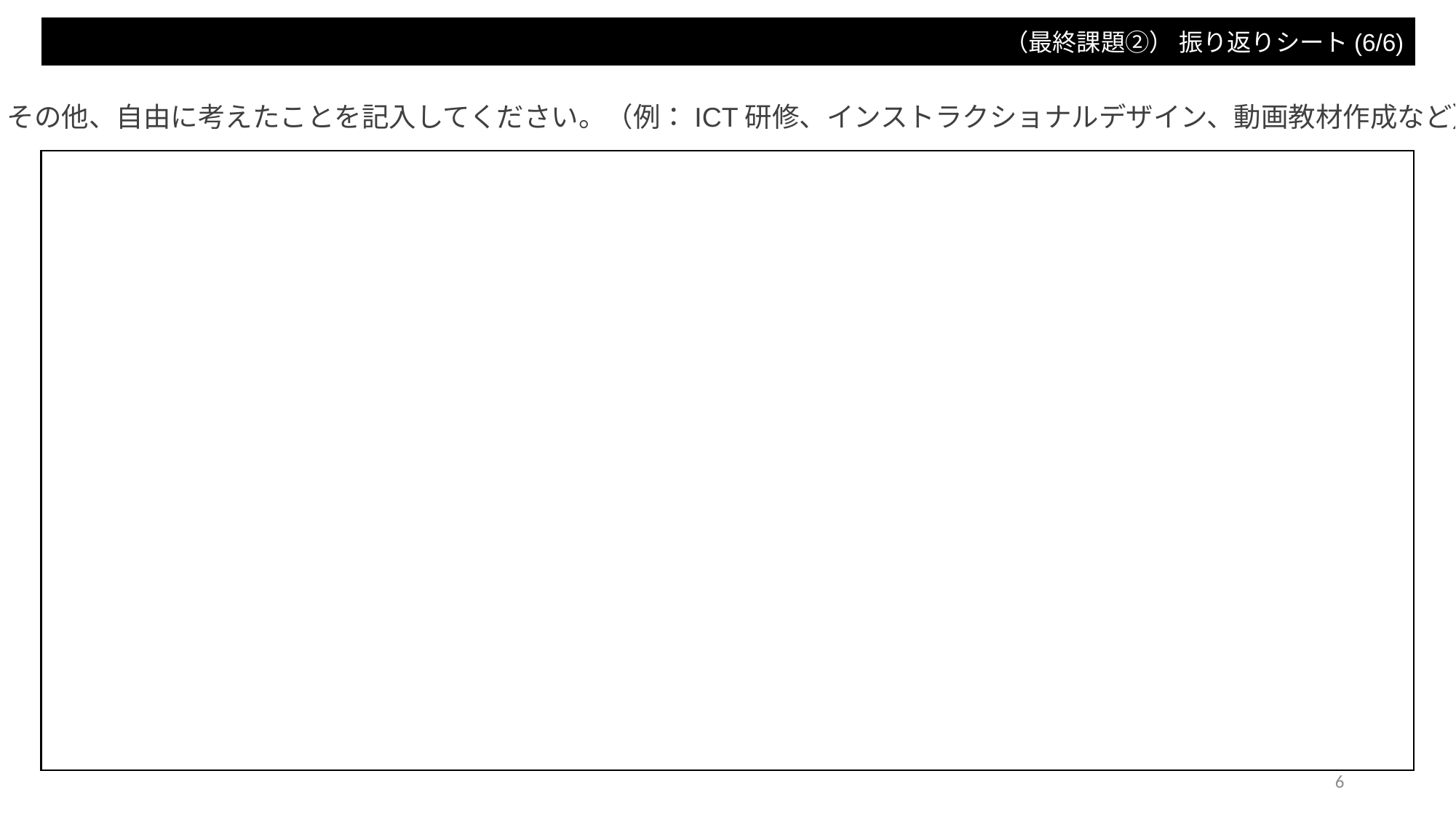

（最終課題②） 振り返りシート(6/6)
Q16.その他、自由に考えたことを記入してください。（例：ICT研修、インストラクショナルデザイン、動画教材作成など）

6